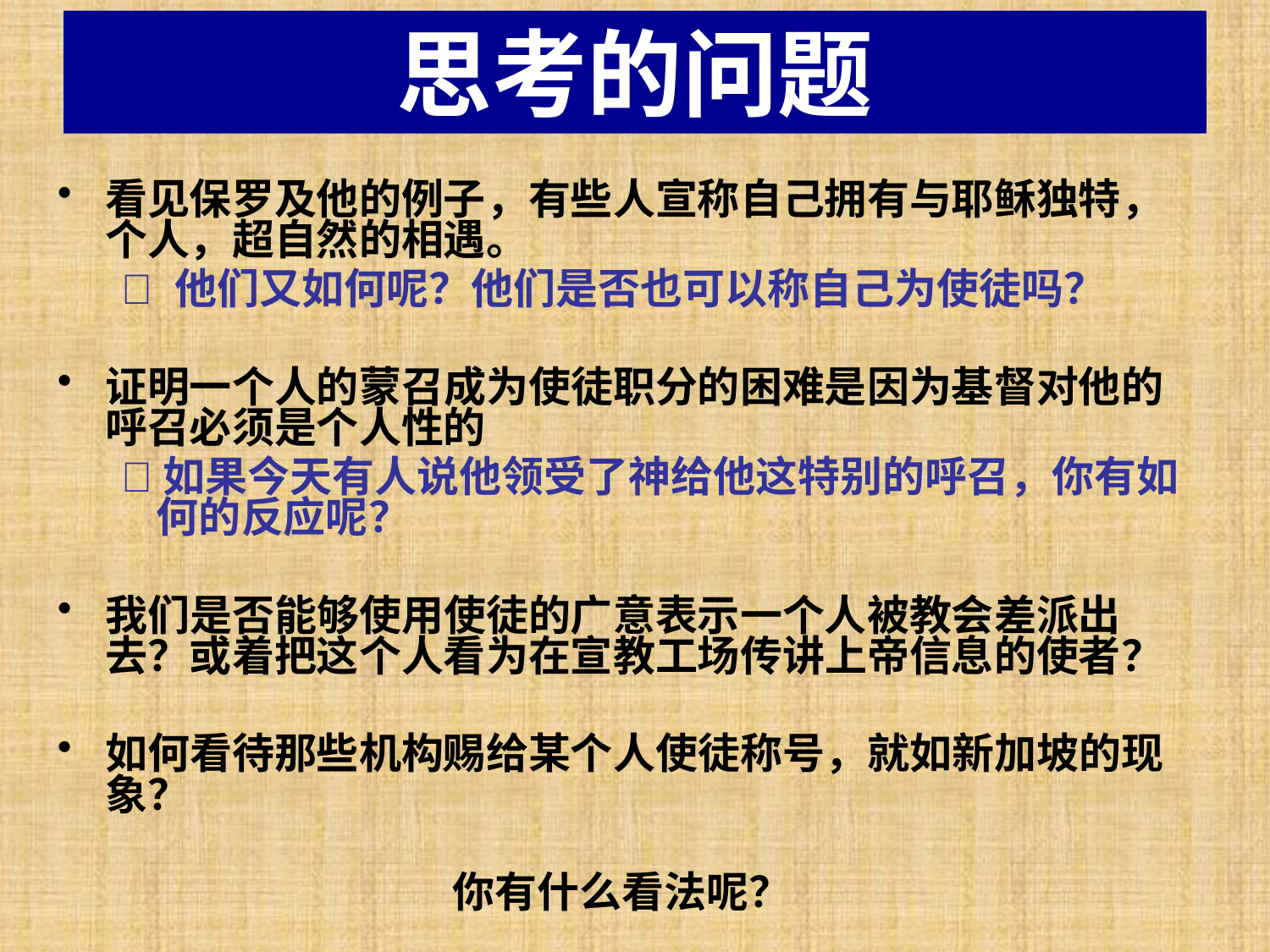

# 思考的问题
看见保罗及他的例子，有些人宣称自己拥有与耶稣独特，个人，超自然的相遇。
⇒ 他们又如何呢？他们是否也可以称自己为使徒吗？

证明一个人的蒙召成为使徒职分的困难是因为基督对他的呼召必须是个人性的
⇒如果今天有人说他领受了神给他这特别的呼召，你有如    何的反应呢？

我们是否能够使用使徒的广意表示一个人被教会差派出去？或着把这个人看为在宣教工场传讲上帝信息的使者？

如何看待那些机构赐给某个人使徒称号，就如新加坡的现象？

你有什么看法呢？